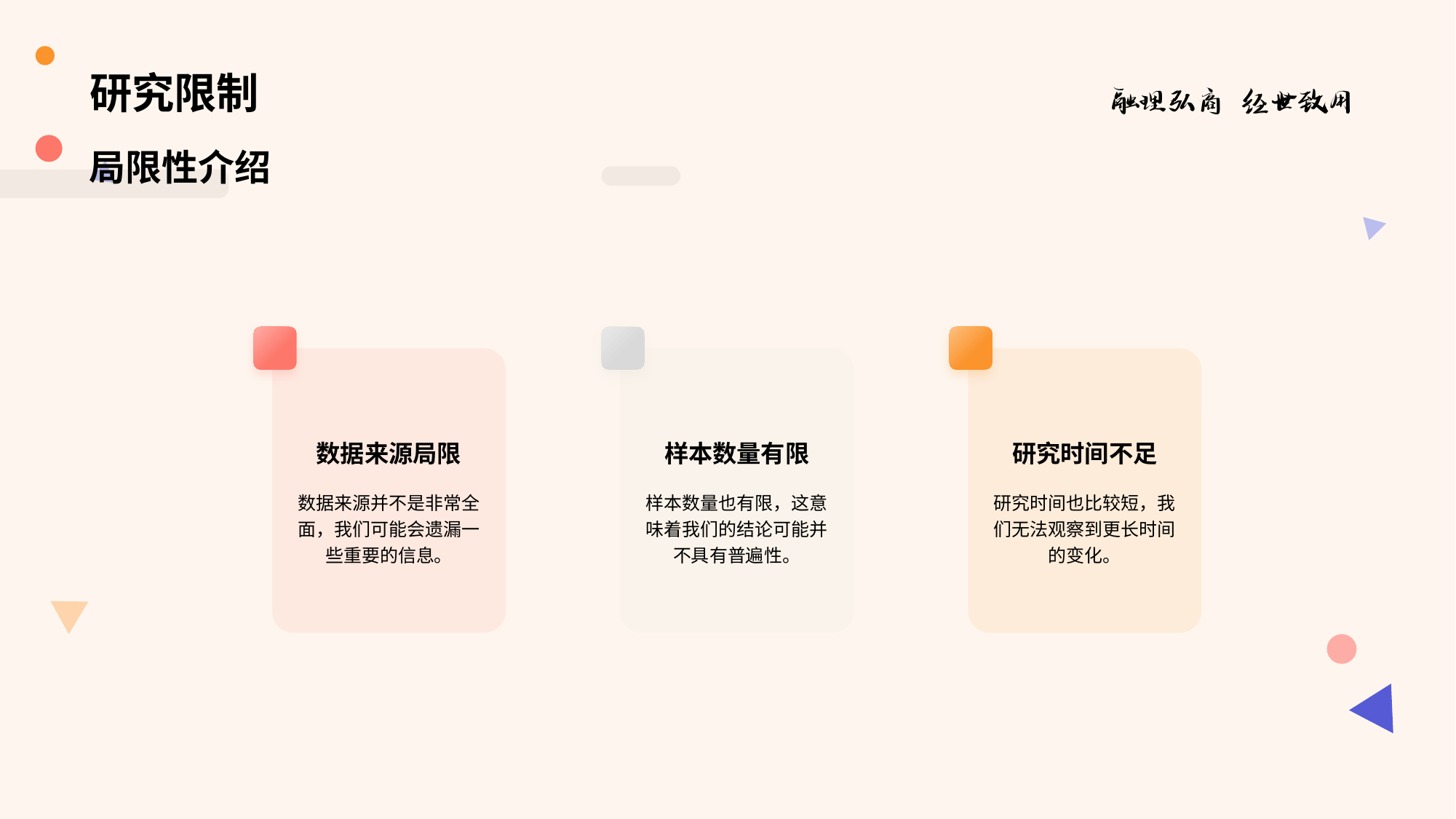

# 研究限制

局限性介绍

数据来源局限
数据来源并不是非常全面，我们可能会遗漏一些重要的信息。

样本数量有限
样本数量也有限，这意味着我们的结论可能并不具有普遍性。

研究时间不足
研究时间也比较短，我们无法观察到更长时间的变化。